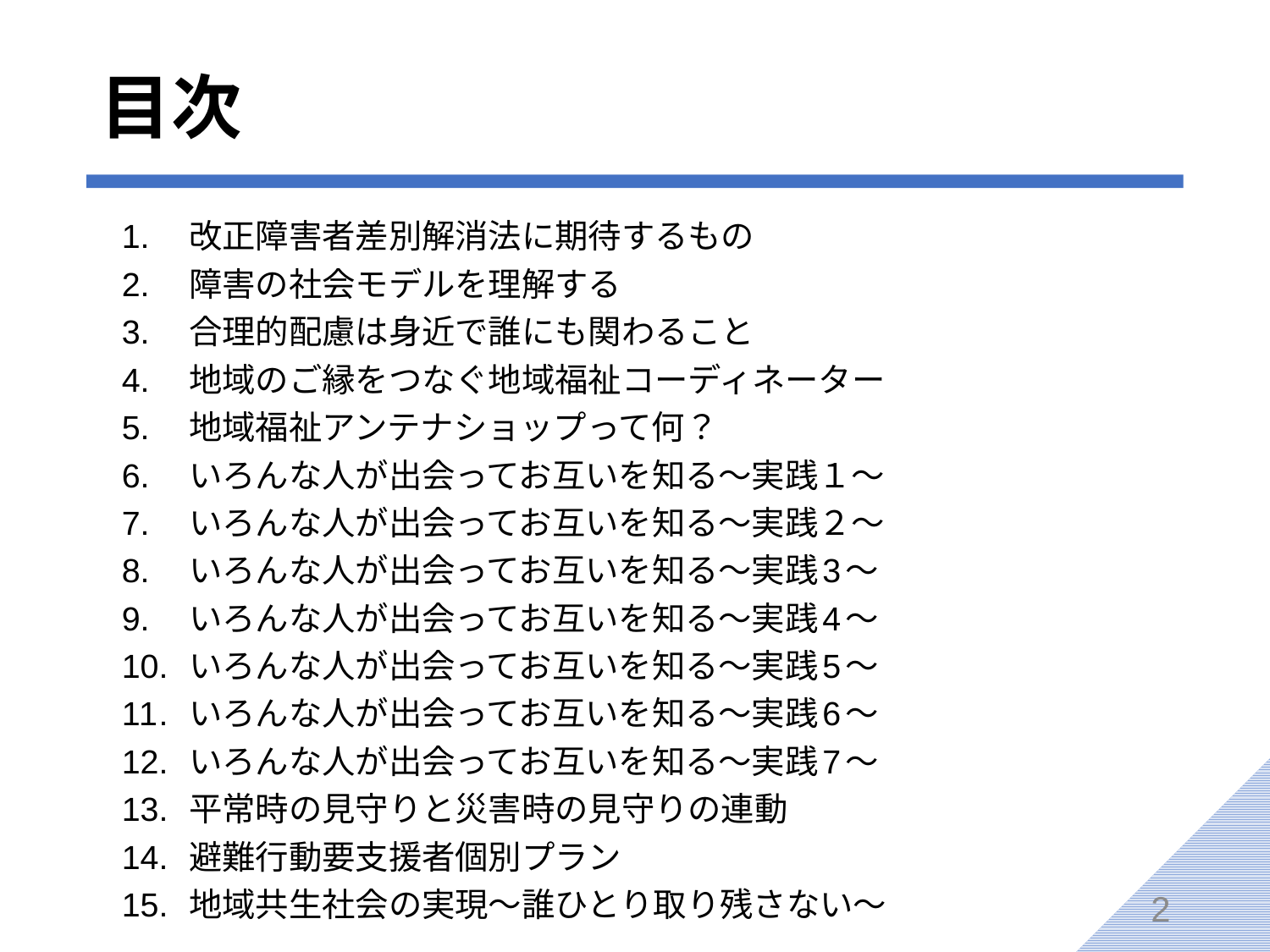

# 目次

改正障害者差別解消法に期待するもの
障害の社会モデルを理解する
合理的配慮は身近で誰にも関わること
地域のご縁をつなぐ地域福祉コーディネーター
地域福祉アンテナショップって何？
いろんな人が出会ってお互いを知る～実践１～
いろんな人が出会ってお互いを知る～実践２～
いろんな人が出会ってお互いを知る～実践3～
いろんな人が出会ってお互いを知る～実践4～
いろんな人が出会ってお互いを知る～実践5～
いろんな人が出会ってお互いを知る～実践6～
いろんな人が出会ってお互いを知る～実践7～
平常時の見守りと災害時の見守りの連動
避難行動要支援者個別プラン
地域共生社会の実現～誰ひとり取り残さない～

2